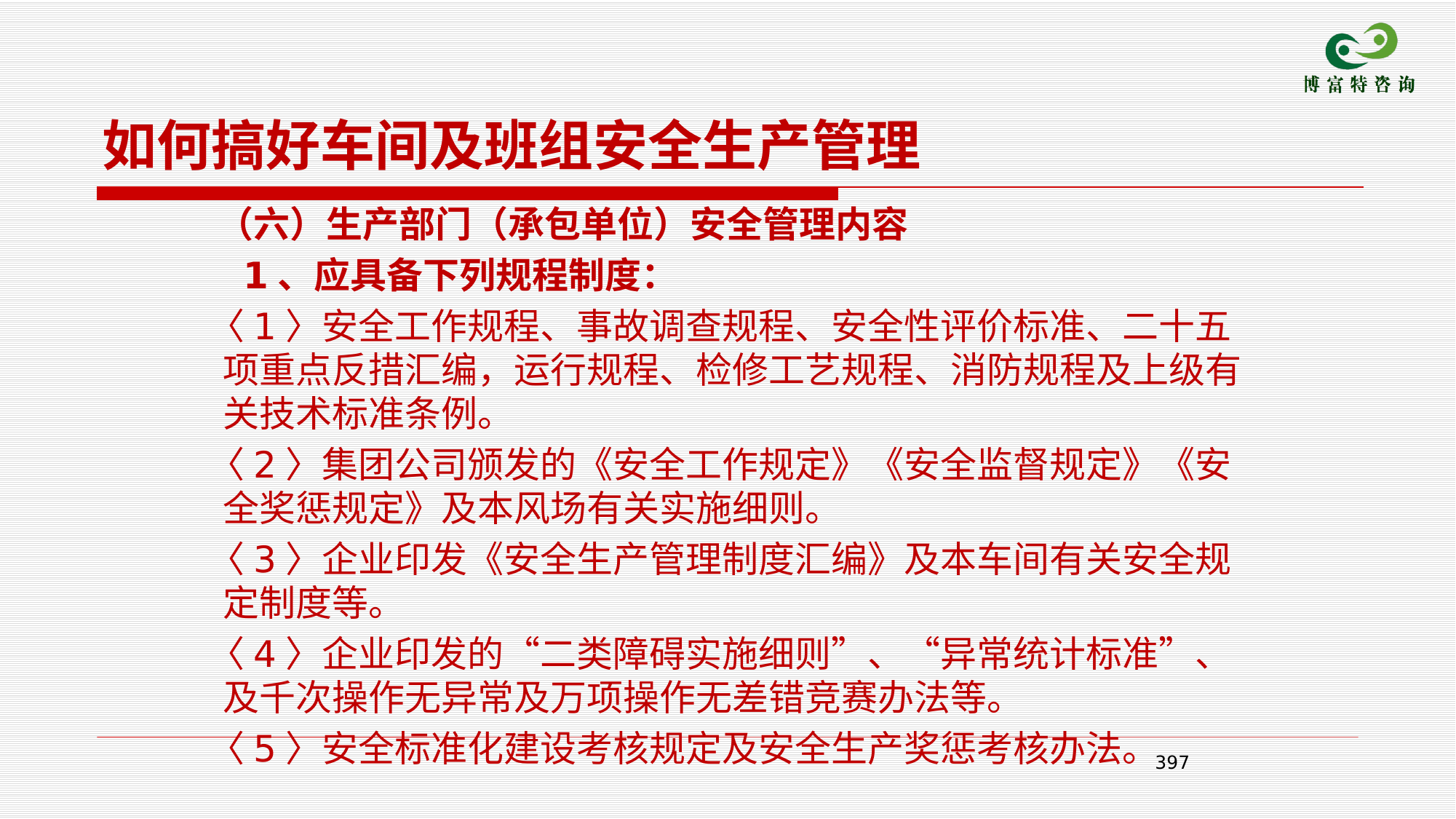

如何搞好车间及班组安全生产管理
     （六）生产部门（承包单位）安全管理内容
      1、应具备下列规程制度：
    〈1〉安全工作规程、事故调查规程、安全性评价标准、二十五项重点反措汇编，运行规程、检修工艺规程、消防规程及上级有关技术标准条例。
    〈2〉集团公司颁发的《安全工作规定》《安全监督规定》《安全奖惩规定》及本风场有关实施细则。
    〈3〉企业印发《安全生产管理制度汇编》及本车间有关安全规定制度等。
    〈4〉企业印发的“二类障碍实施细则”、“异常统计标准”、及千次操作无异常及万项操作无差错竞赛办法等。
    〈5〉安全标准化建设考核规定及安全生产奖惩考核办法。

397